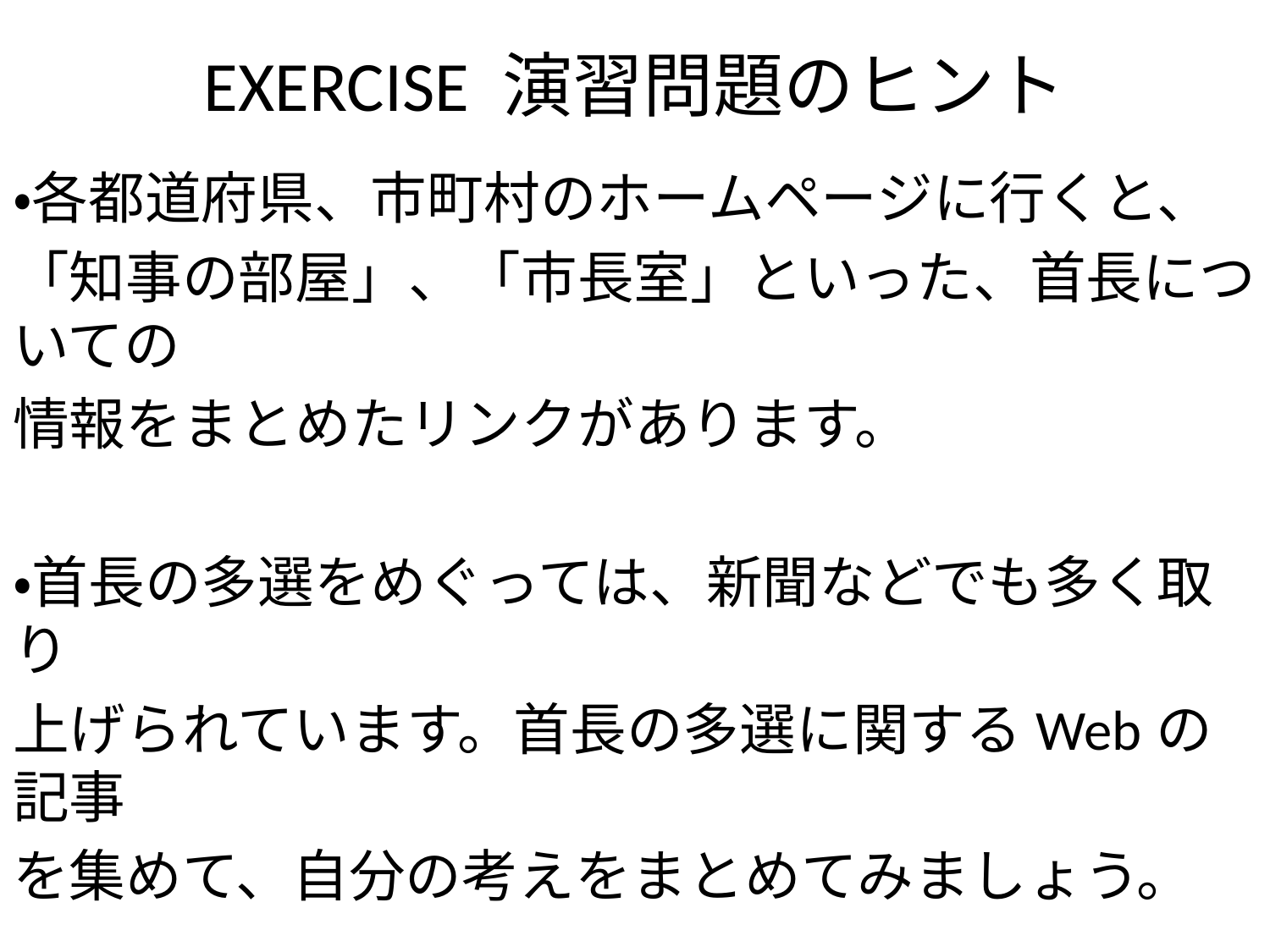

# EXERCISE 演習問題のヒント
・各都道府県、市町村のホームページに行くと、
「知事の部屋」、「市長室」といった、首長についての
情報をまとめたリンクがあります。

・首長の多選をめぐっては、新聞などでも多く取り
上げられています。首長の多選に関するWebの記事
を集めて、自分の考えをまとめてみましょう。